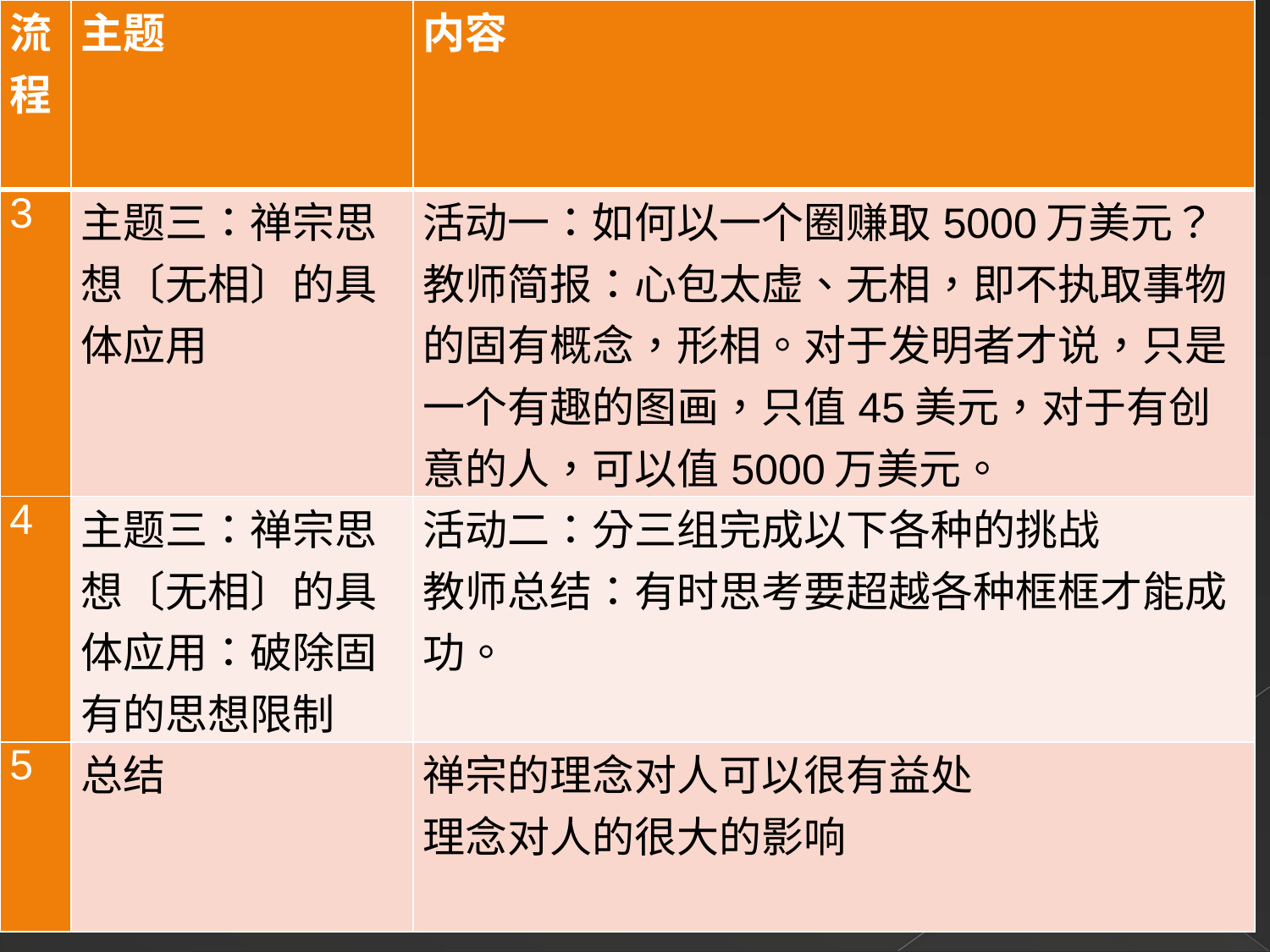

| 流程 | 主题 | 内容 |
| --- | --- | --- |
| 3 | 主题三：禅宗思想〔无相〕的具体应用 | 活动一：如何以一个圈赚取5000万美元？ 教师简报：心包太虚、无相，即不执取事物的固有概念，形相。对于发明者才说，只是一个有趣的图画，只值45美元，对于有创意的人，可以值5000万美元。 |
| 4 | 主题三：禅宗思想〔无相〕的具体应用：破除固有的思想限制 | 活动二：分三组完成以下各种的挑战 教师总结：有时思考要超越各种框框才能成功。 |
| 5 | 总结 | 禅宗的理念对人可以很有益处 理念对人的很大的影响 |
#